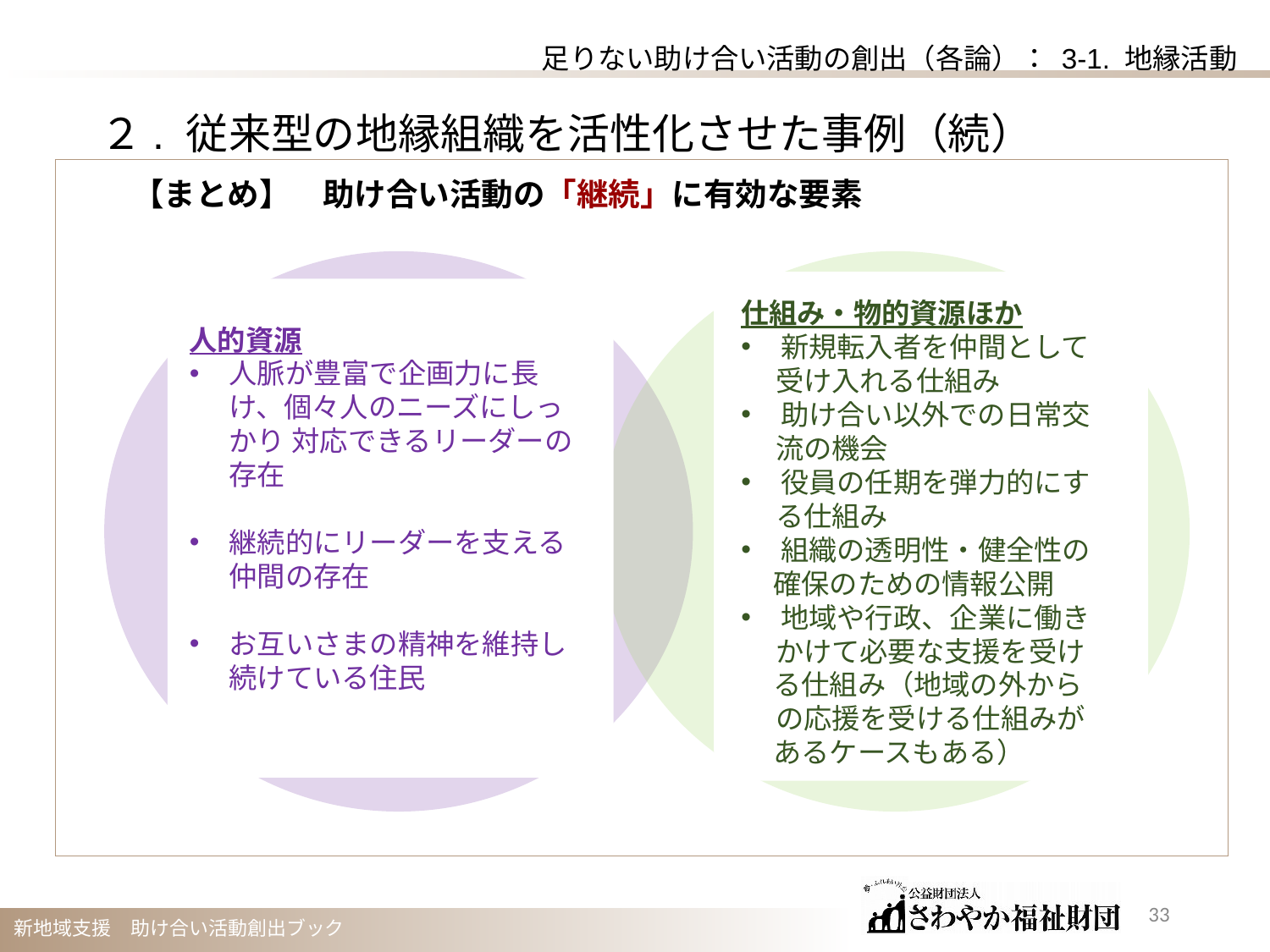

足りない助け合い活動の創出（各論）： 3-1. 地縁活動
２. 従来型の地縁組織を活性化させた事例（続）
【まとめ】　助け合い活動の「継続」に有効な要素

仕組み・物的資源ほか
新規転入者を仲間として
　 受け入れる仕組み
助け合い以外での日常交
　 流の機会
役員の任期を弾力的にす
　 る仕組み
組織の透明性・健全性の
    確保のための情報公開
地域や行政、企業に働き
　 かけて必要な支援を受け
    る仕組み（地域の外から
　 の応援を受ける仕組みが
    あるケースもある）
人的資源
人脈が豊富で企画力に長け、個々人のニーズにしっかり 対応できるリーダーの存在

継続的にリーダーを支える仲間の存在

お互いさまの精神を維持し続けている住民
33